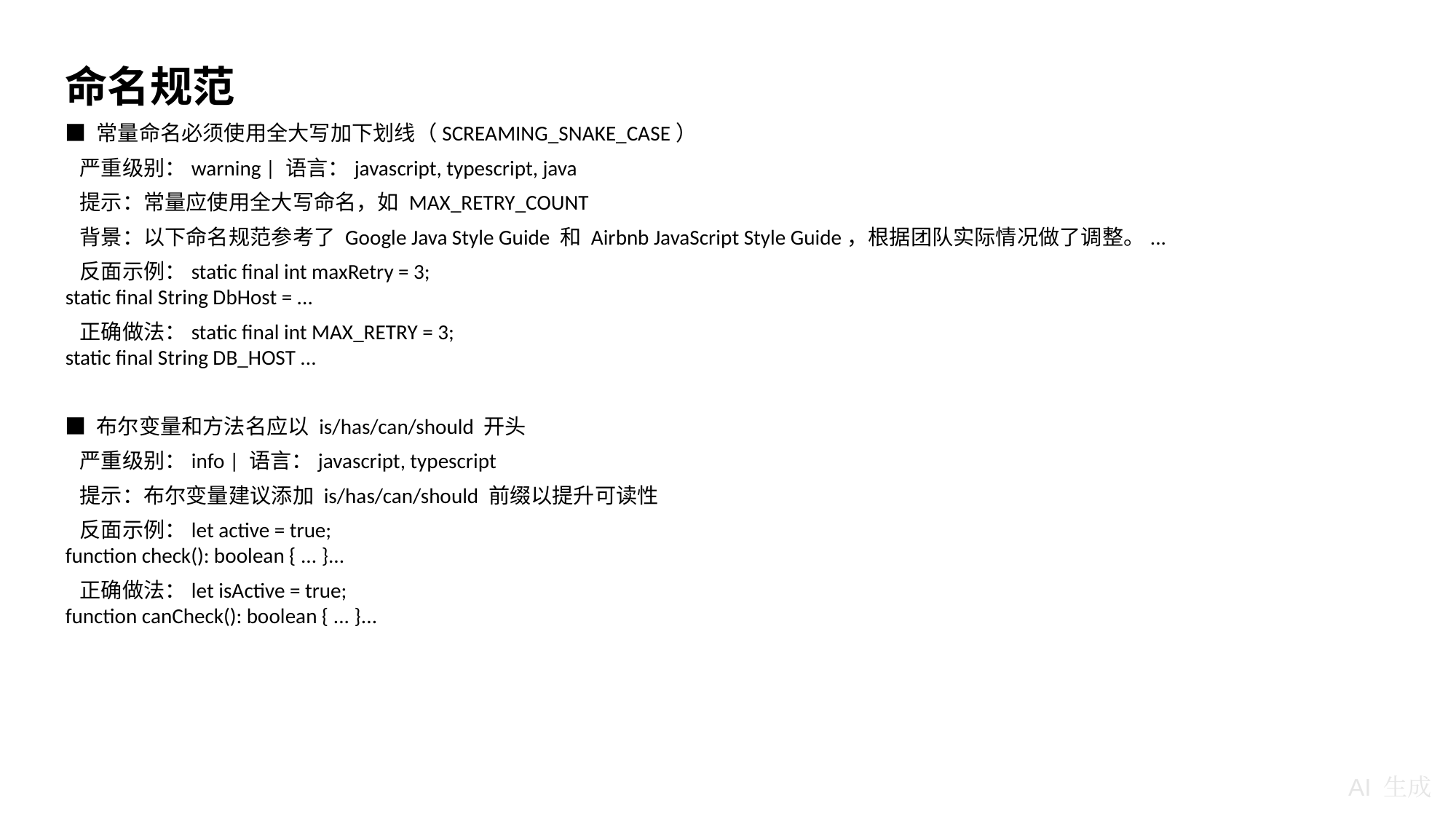

命名规范
■ 常量命名必须使用全大写加下划线（SCREAMING_SNAKE_CASE）
  严重级别：warning | 语言：javascript, typescript, java
  提示：常量应使用全大写命名，如 MAX_RETRY_COUNT
  背景：以下命名规范参考了 Google Java Style Guide 和 Airbnb JavaScript Style Guide，根据团队实际情况做了调整。...
  反面示例：static final int maxRetry = 3;
static final String DbHost = ...
  正确做法：static final int MAX_RETRY = 3;
static final String DB_HOST ...

■ 布尔变量和方法名应以 is/has/can/should 开头
  严重级别：info | 语言：javascript, typescript
  提示：布尔变量建议添加 is/has/can/should 前缀以提升可读性
  反面示例：let active = true;
function check(): boolean { ... }...
  正确做法：let isActive = true;
function canCheck(): boolean { ... }...

AI 生成